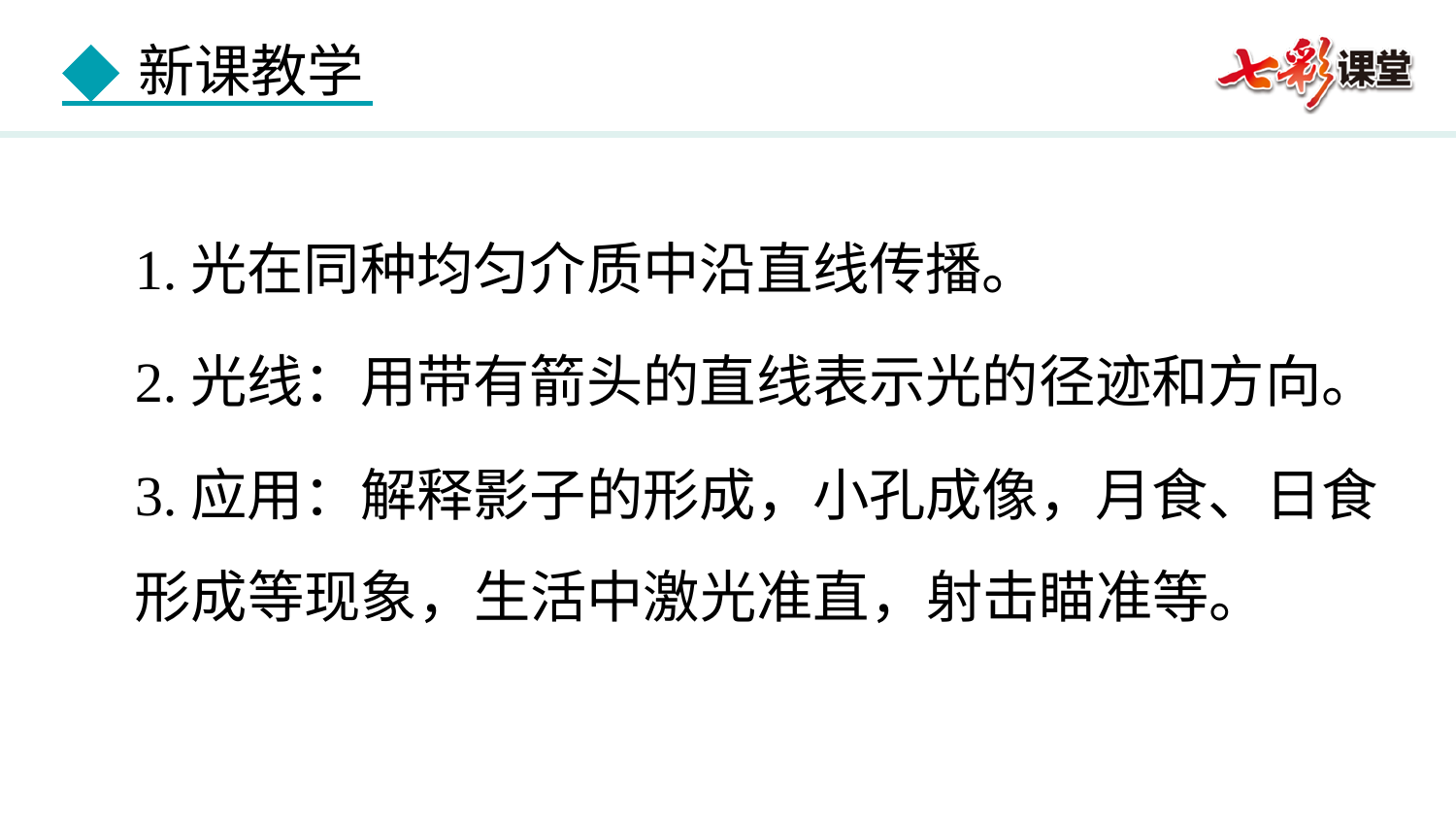

1.光在同种均匀介质中沿直线传播。
2.光线：用带有箭头的直线表示光的径迹和方向。
3.应用：解释影子的形成，小孔成像，月食、日食形成等现象，生活中激光准直，射击瞄准等。